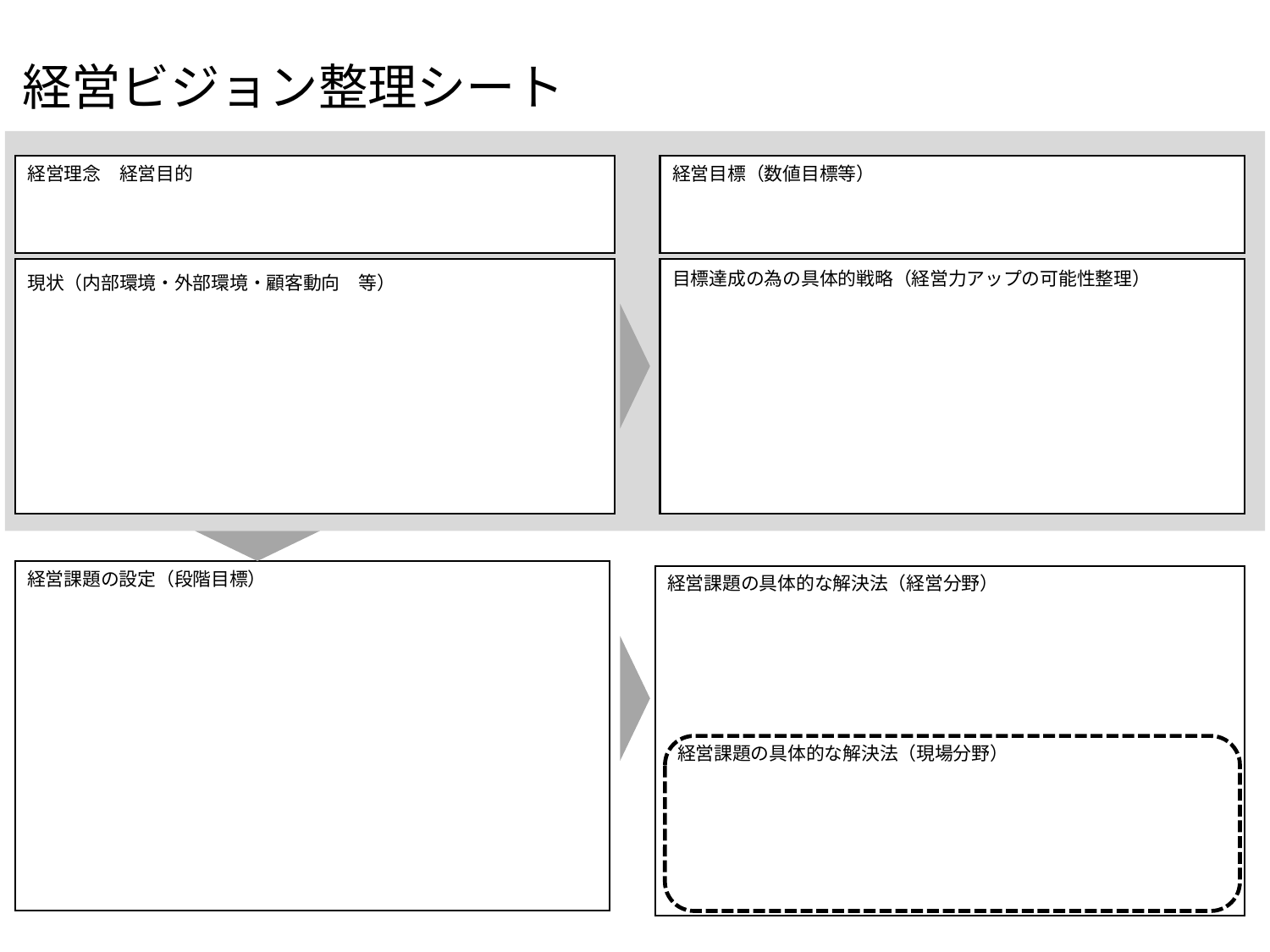

# 経営ビジョン整理シート

経営理念　経営目的

現状（内部環境・外部環境・顧客動向　等）

経営目標（数値目標等）

目標達成の為の具体的戦略（経営力アップの可能性整理）

経営課題の設定（段階目標）

経営課題の具体的な解決法（経営分野）

経営課題の具体的な解決法（現場分野）